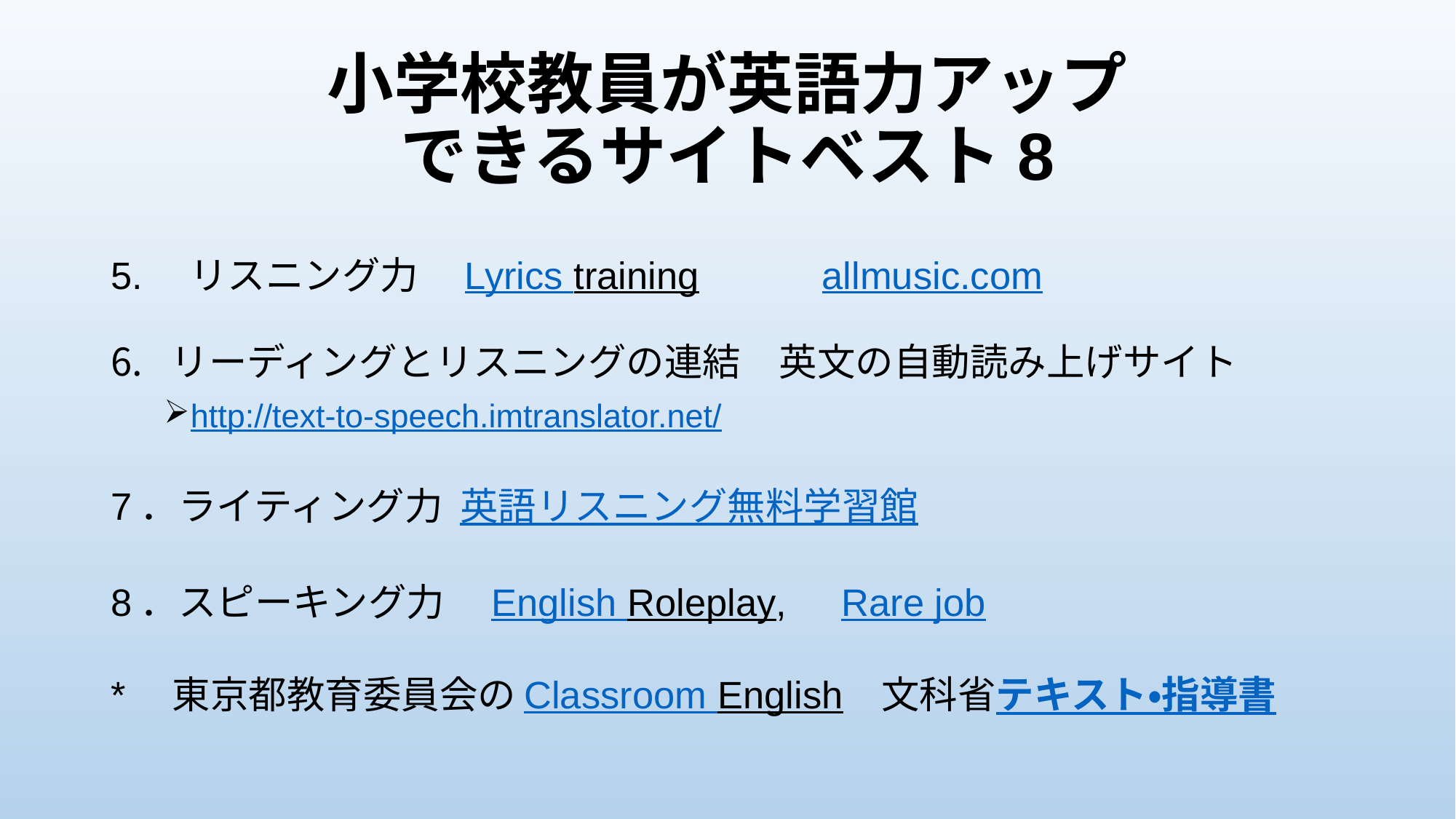

# 小学校教員が英語力アップ できるサイトベスト8
5.　リスニング力　Lyrics training　　　allmusic.com
リーディングとリスニングの連結　英文の自動読み上げサイト
http://text-to-speech.imtranslator.net/
7．ライティング力  英語リスニング無料学習館
8．スピーキング力　English Roleplay,　Rare job
*　東京都教育委員会のClassroom English　文科省テキスト・指導書